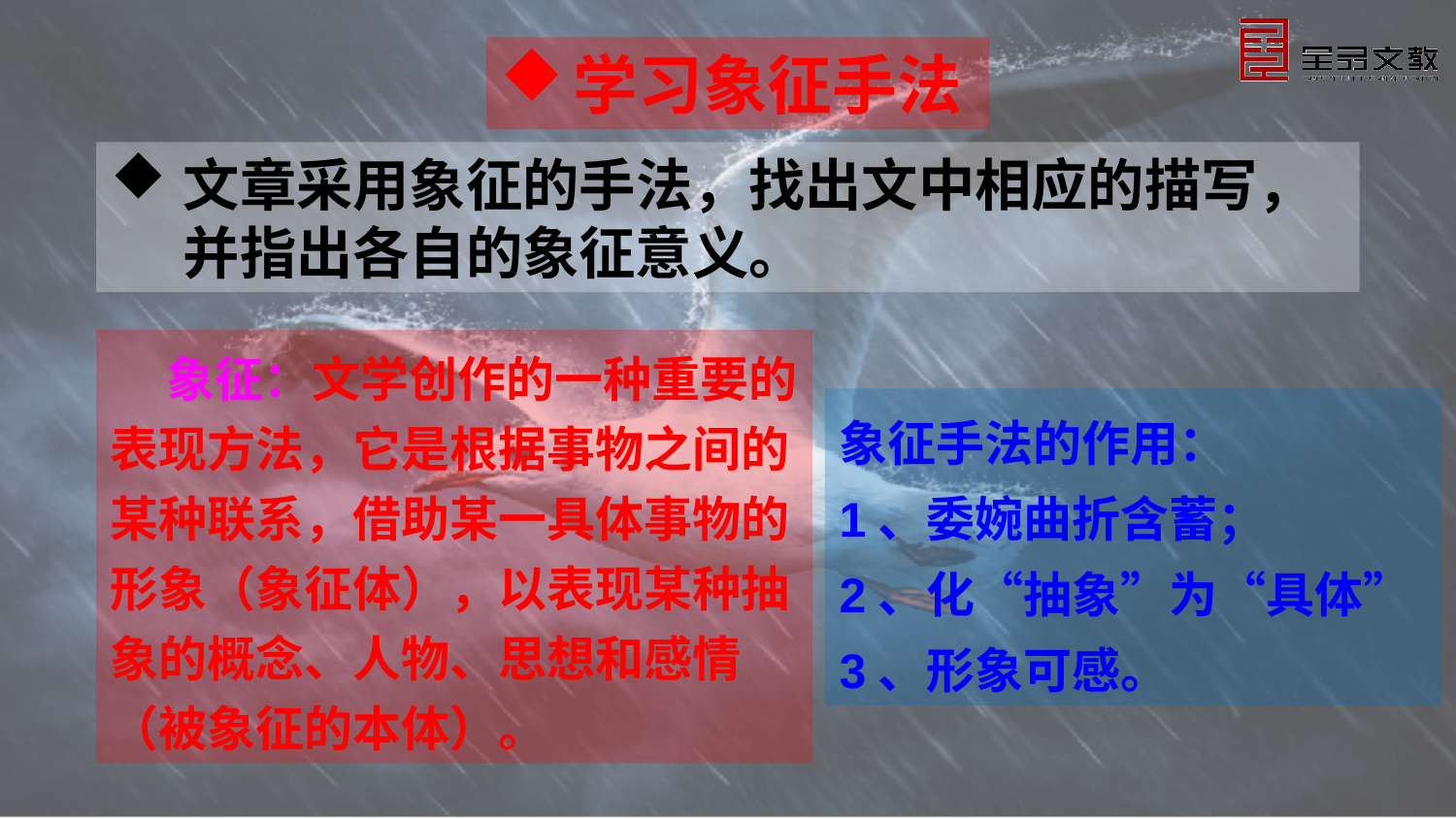

学习象征手法
文章采用象征的手法，找出文中相应的描写，并指出各自的象征意义。
    象征：文学创作的一种重要的表现方法，它是根据事物之间的某种联系，借助某一具体事物的形象（象征体），以表现某种抽象的概念、人物、思想和感情（被象征的本体）。
象征手法的作用：
1、委婉曲折含蓄；
2、化“抽象”为“具体”
3、形象可感。